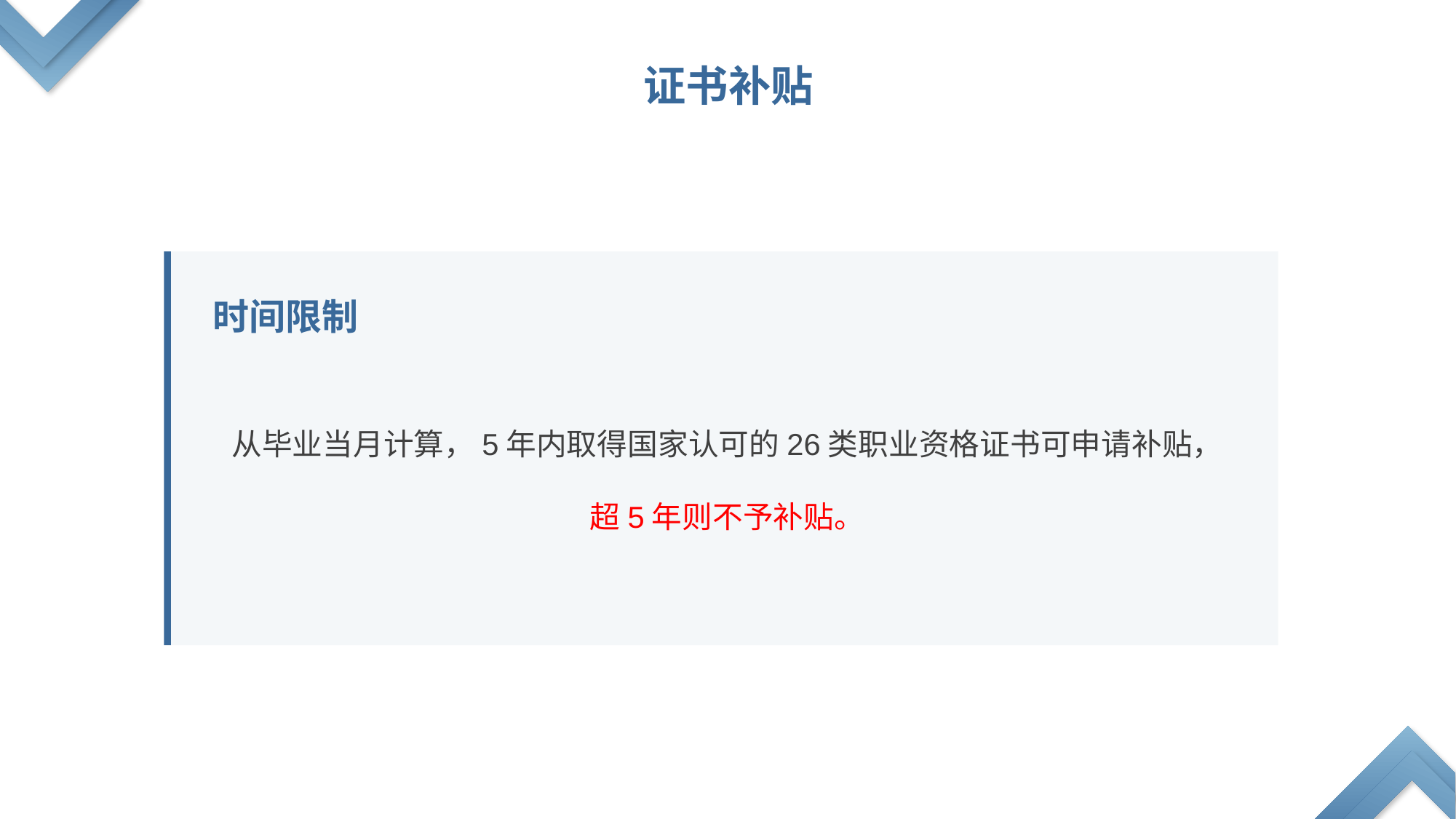

证书补贴

时间限制
从毕业当月计算，5年内取得国家认可的26类职业资格证书可申请补贴，
超5年则不予补贴。